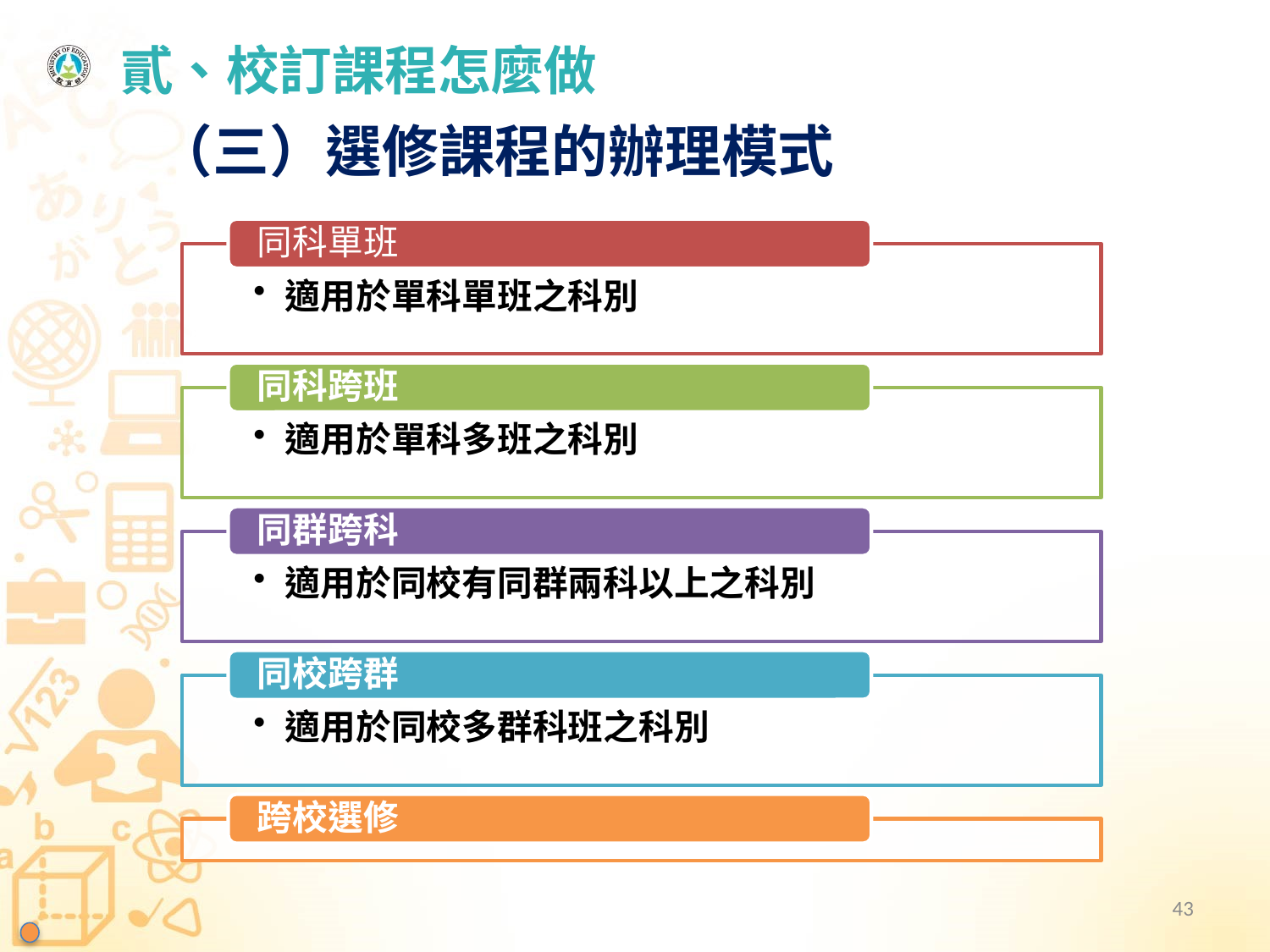

# 貳、校訂課程怎麼做
（三）選修課程的辦理模式
適用於單科單班之科別
同科單班
適用於單科多班之科別
同科跨班
適用於同校有同群兩科以上之科別
同群跨科
適用於同校多群科班之科別
同校跨群
跨校選修
43